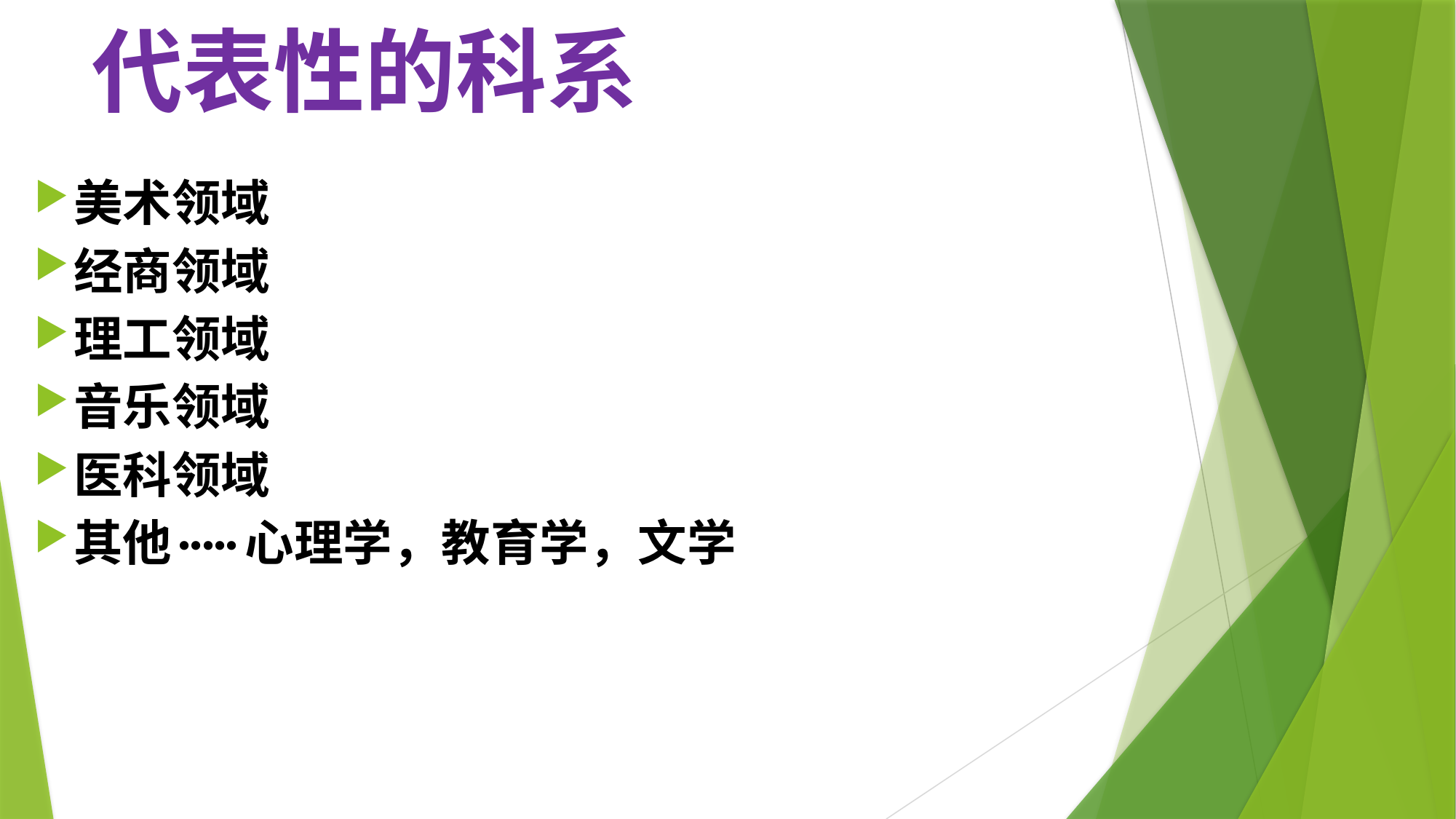

# 代表性的科系
美术领域
经商领域
理工领域
音乐领域
医科领域
其他·····心理学，教育学，文学